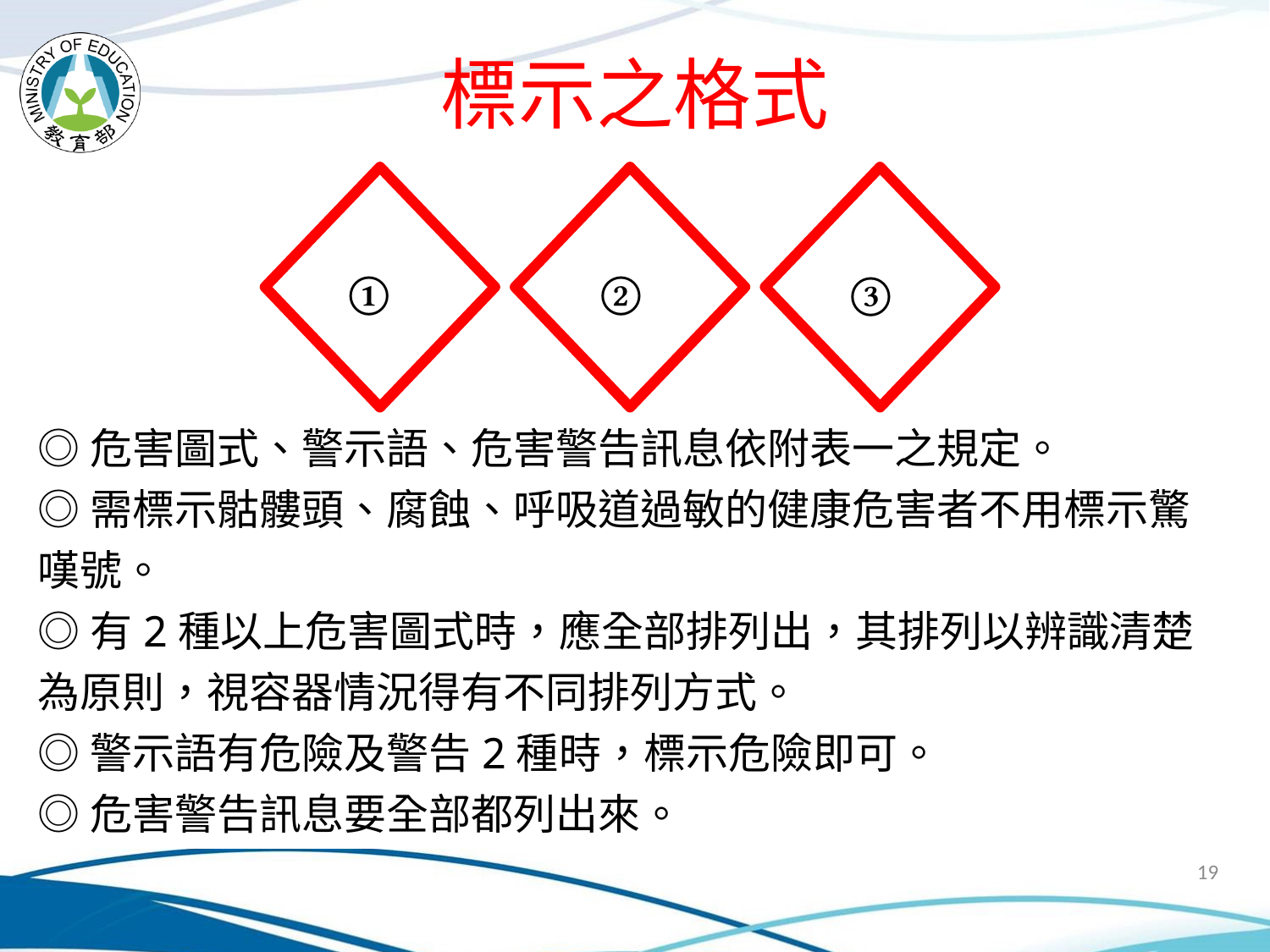

標示之格式

①
②
③
◎危害圖式、警示語、危害警告訊息依附表一之規定。
◎需標示骷髏頭、腐蝕、呼吸道過敏的健康危害者不用標示驚嘆號。
◎有2種以上危害圖式時，應全部排列出，其排列以辨識清楚為原則，視容器情況得有不同排列方式。
◎警示語有危險及警告2種時，標示危險即可。
◎危害警告訊息要全部都列出來。
19